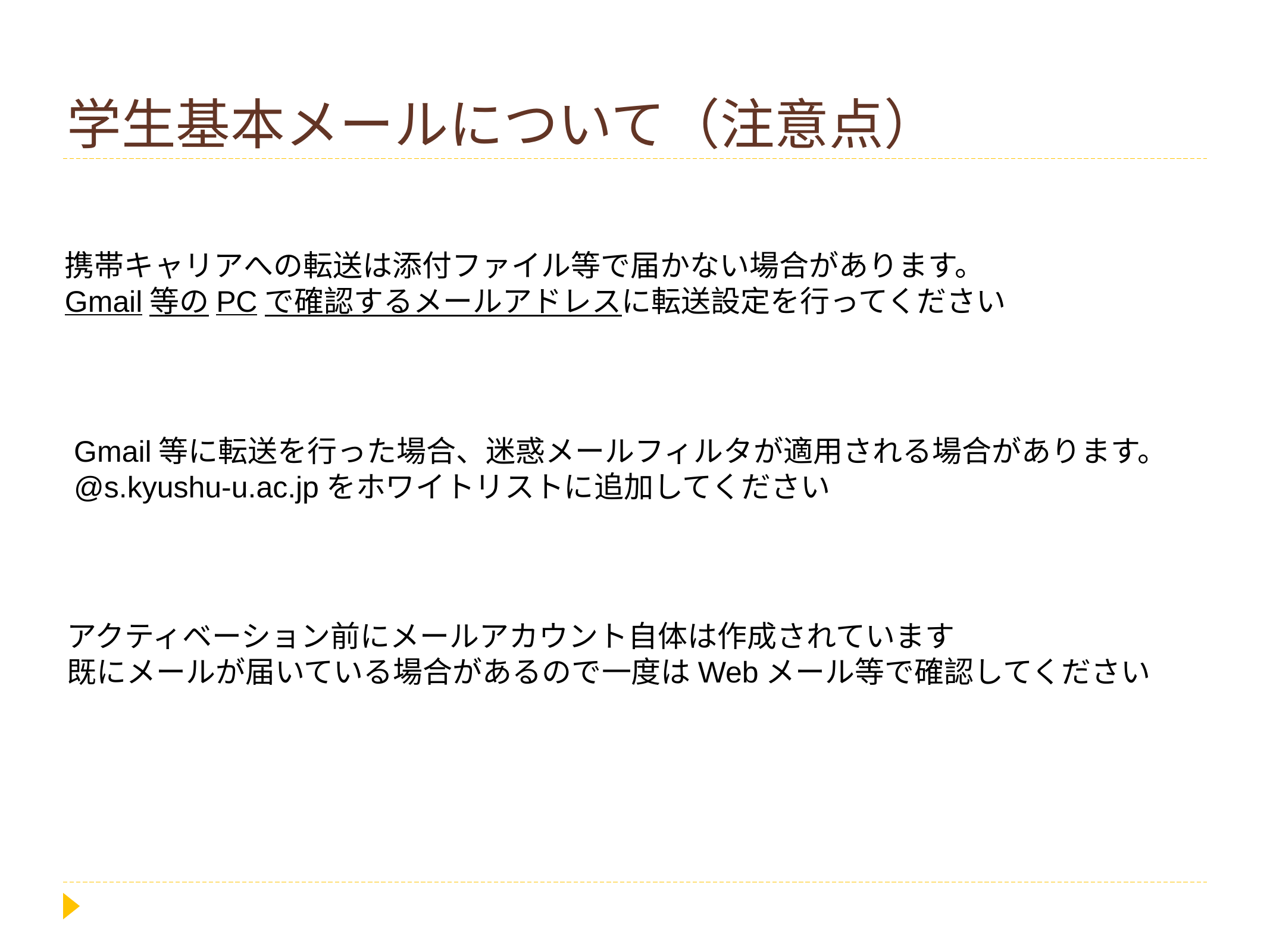

# 学生基本メールについて（注意点）
携帯キャリアへの転送は添付ファイル等で届かない場合があります。
Gmail等のPCで確認するメールアドレスに転送設定を行ってください
Gmail等に転送を行った場合、迷惑メールフィルタが適用される場合があります。
@s.kyushu-u.ac.jpをホワイトリストに追加してください
アクティベーション前にメールアカウント自体は作成されています
既にメールが届いている場合があるので一度はWebメール等で確認してください